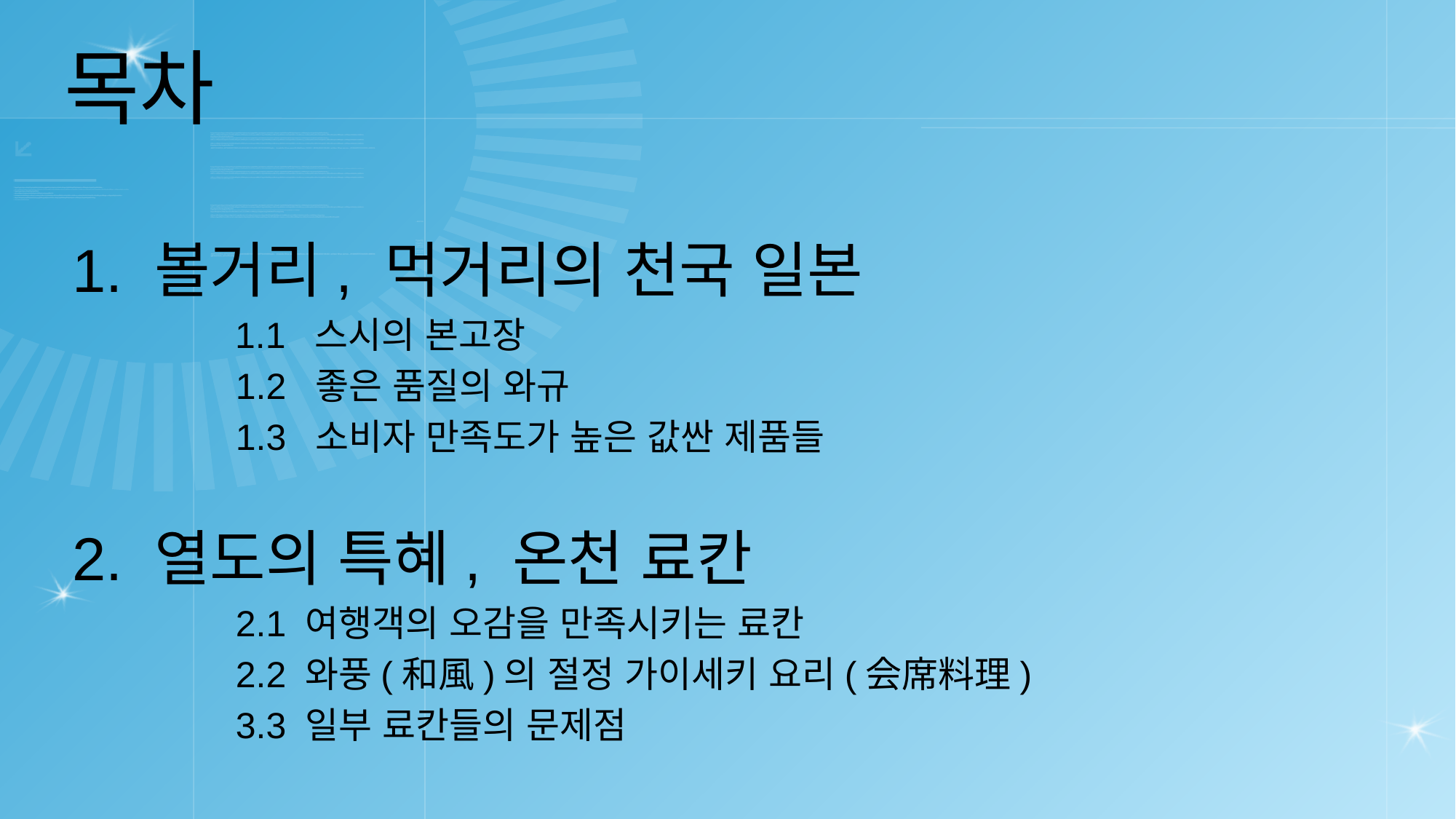

목차

   1. 볼거리, 먹거리의 천국 일본
                       1.1  스시의 본고장
                     1.2  좋은 품질의 와규
                     1.3  소비자 만족도가 높은 값싼 제품들

   2. 열도의 특혜, 온천 료칸
                     2.1 여행객의 오감을 만족시키는 료칸
                     2.2 와풍(和風)의 절정 가이세키 요리(会席料理)
                     3.3 일부 료칸들의 문제점